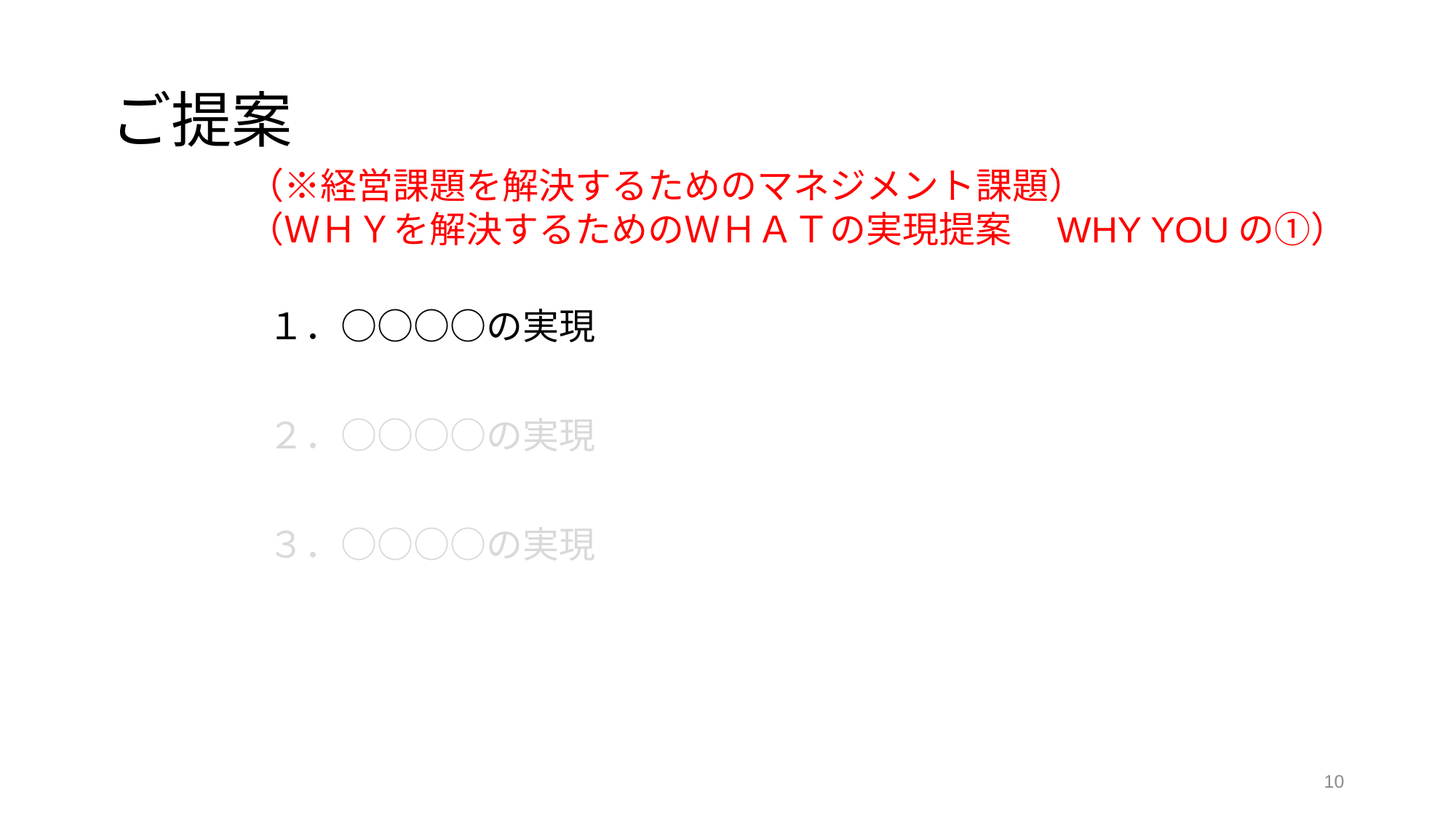

# ご提案
（※経営課題を解決するためのマネジメント課題）
（ＷＨＹを解決するためのＷＨＡＴの実現提案　WHY YOUの①）
１．○○○○の実現

２．○○○○の実現

３．○○○○の実現
10